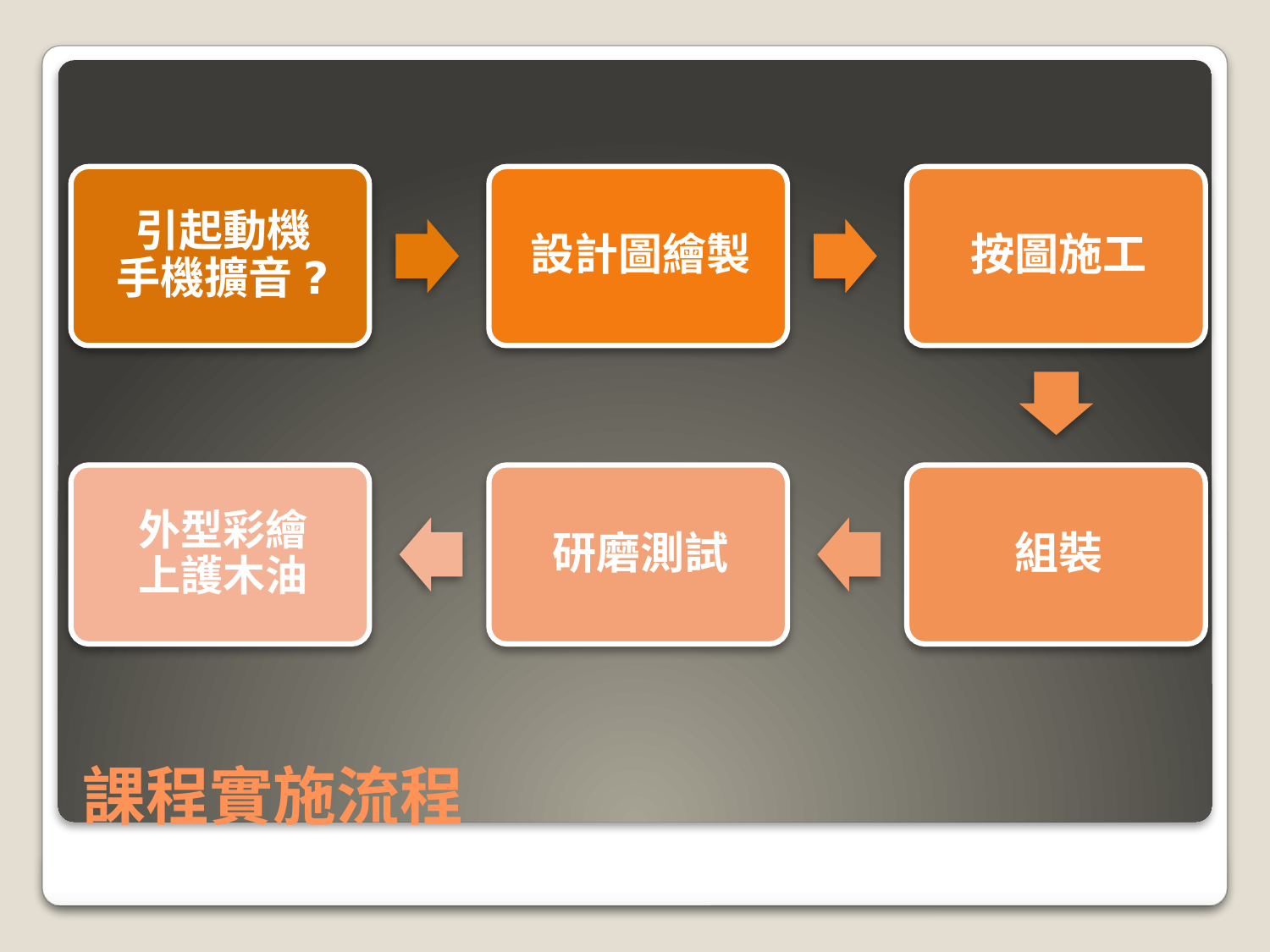

引起動機
手機擴音?

設計圖繪製

按圖施工

組裝

研磨測試

外型彩繪
上護木油
# 課程實施流程